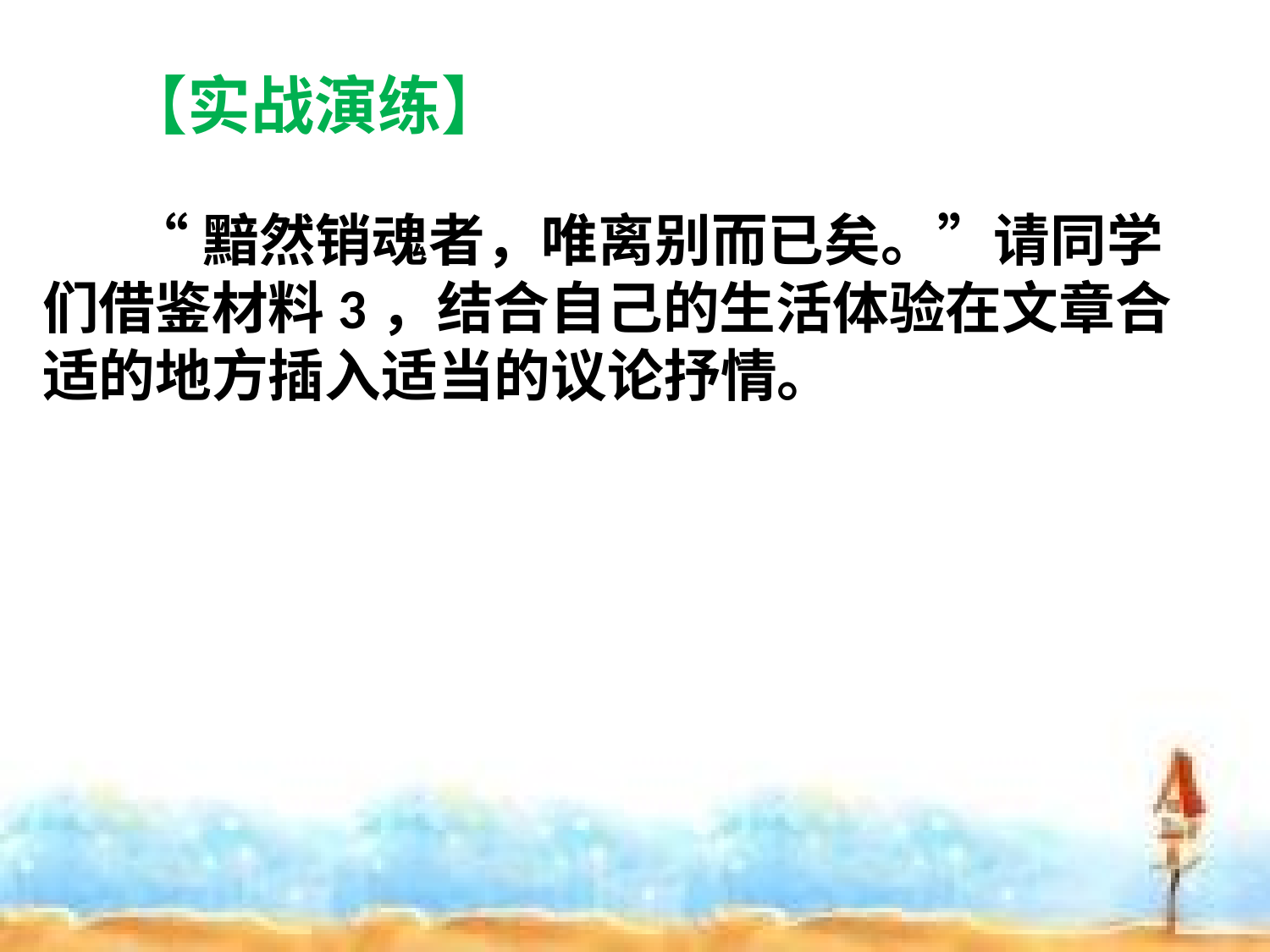

【实战演练】
       “黯然销魂者，唯离别而已矣。”请同学们借鉴材料3，结合自己的生活体验在文章合适的地方插入适当的议论抒情。